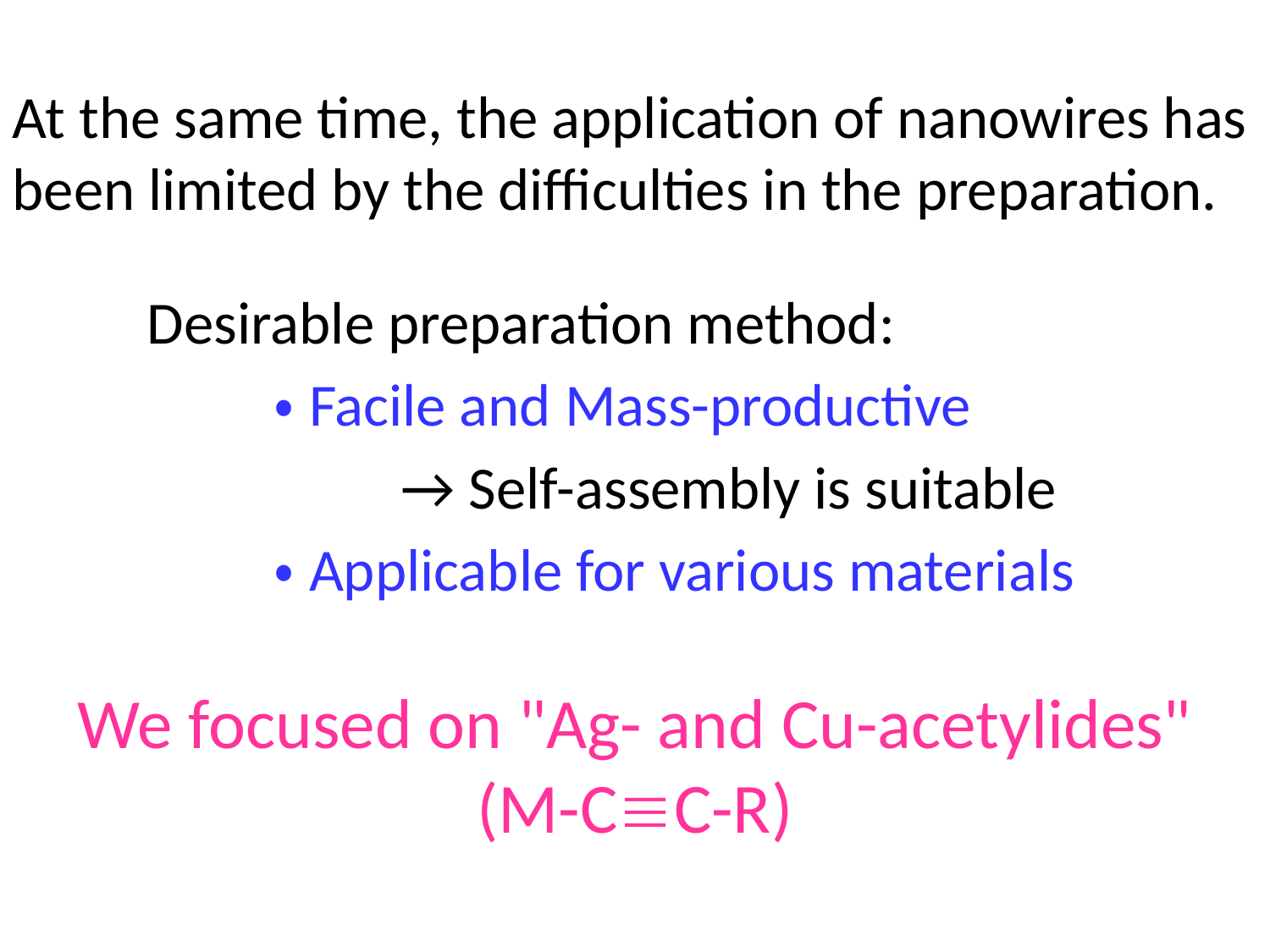

At the same time, the application of nanowires has been limited by the difficulties in the preparation.
Desirable preparation method:
	・Facile and Mass-productive
		→ Self-assembly is suitable
	・Applicable for various materials
We focused on "Ag- and Cu-acetylides"
(M-C≡C-R)